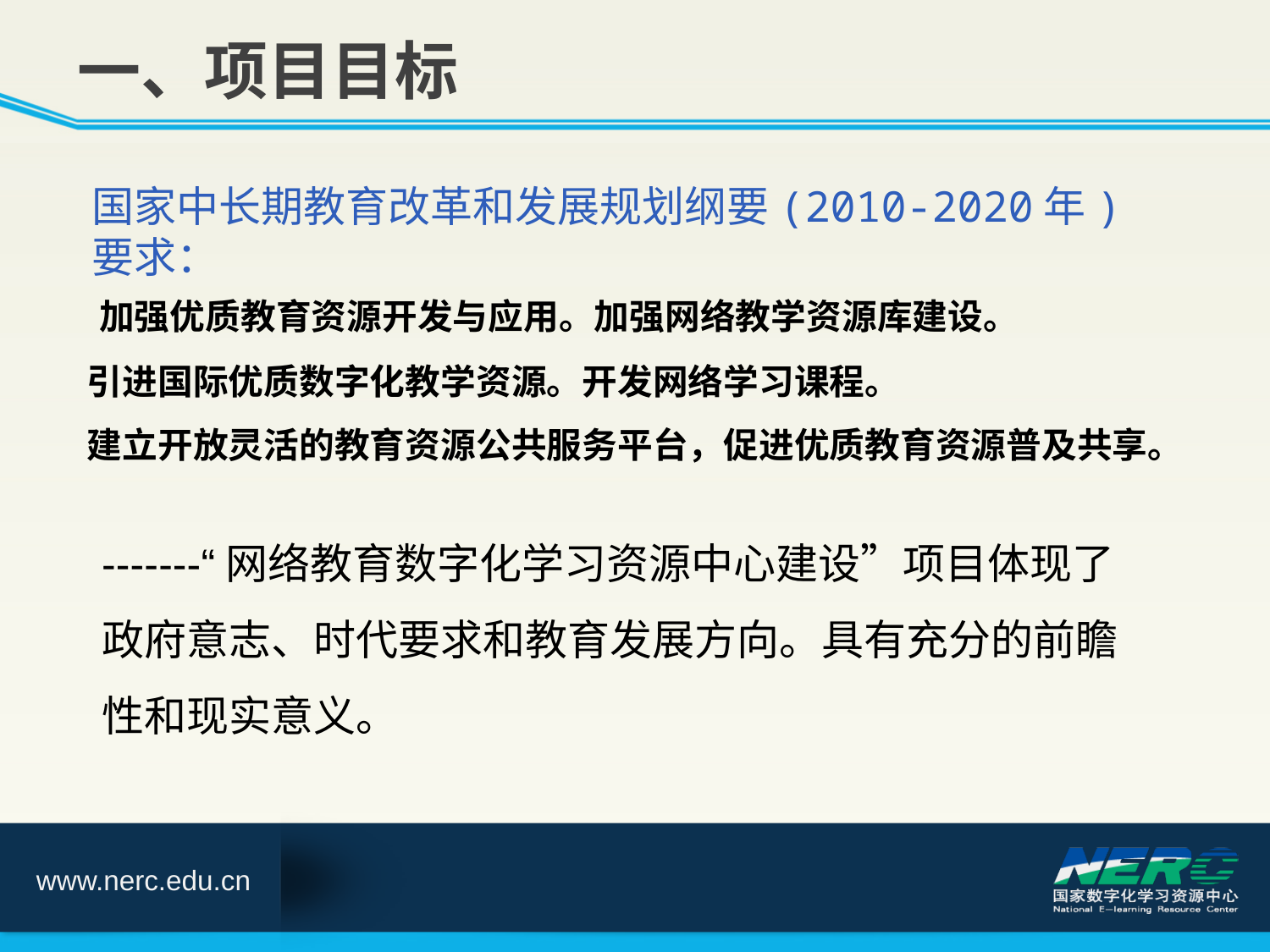

一、项目目标
国家中长期教育改革和发展规划纲要(2010-2020年)要求：
       加强优质教育资源开发与应用。加强网络教学资源库建设。
       引进国际优质数字化教学资源。开发网络学习课程。
       建立开放灵活的教育资源公共服务平台，促进优质教育资源普及共享。
-------“网络教育数字化学习资源中心建设”项目体现了政府意志、时代要求和教育发展方向。具有充分的前瞻性和现实意义。